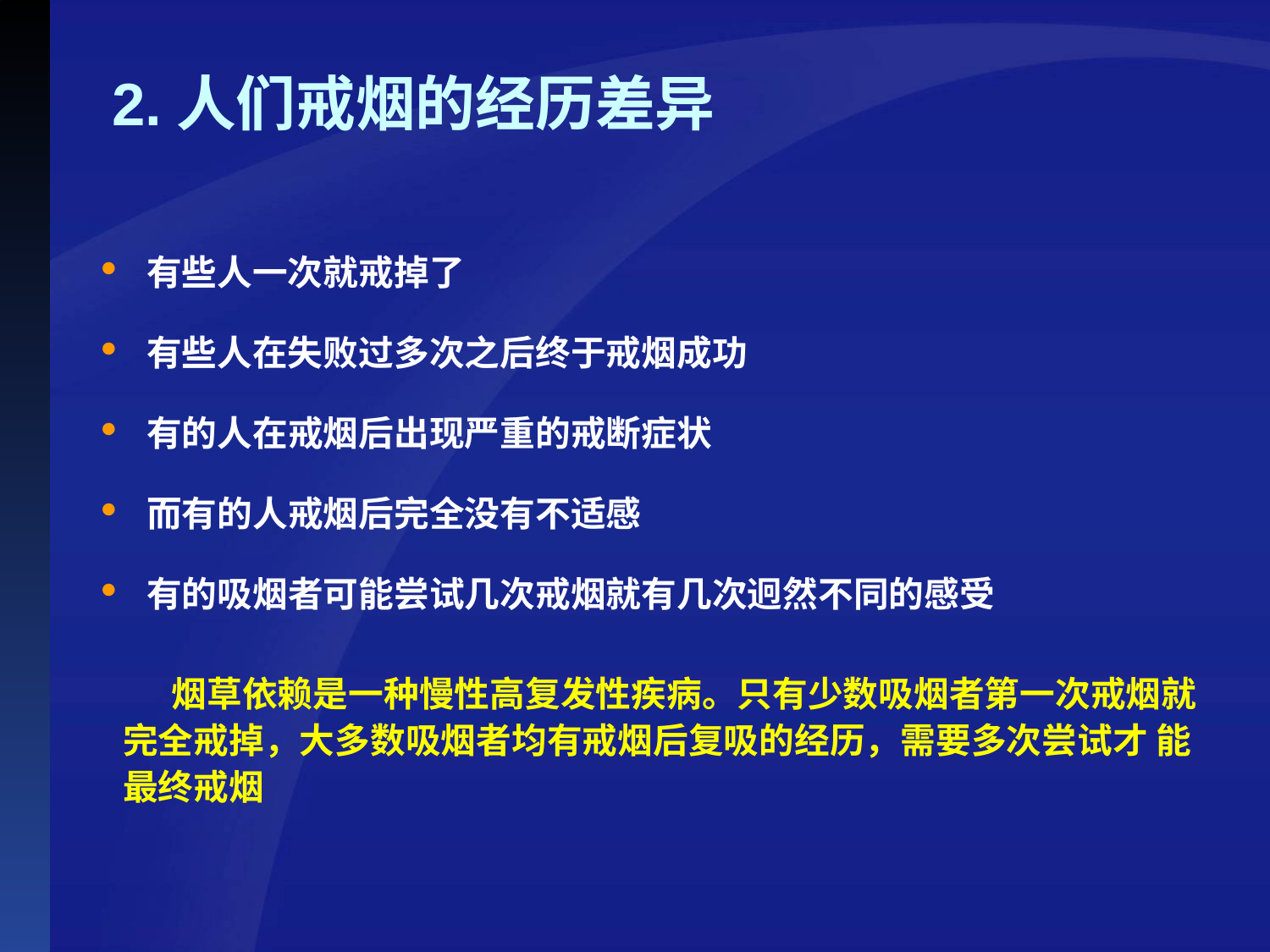

2.人们戒烟的经历差异
  有些人一次就戒掉了
  有些人在失败过多次之后终于戒烟成功
  有的人在戒烟后出现严重的戒断症状
  而有的人戒烟后完全没有不适感
  有的吸烟者可能尝试几次戒烟就有几次迥然不同的感受

     烟草依赖是一种慢性高复发性疾病。只有少数吸烟者第一次戒烟就完全戒掉，大多数吸烟者均有戒烟后复吸的经历，需要多次尝试才 能最终戒烟